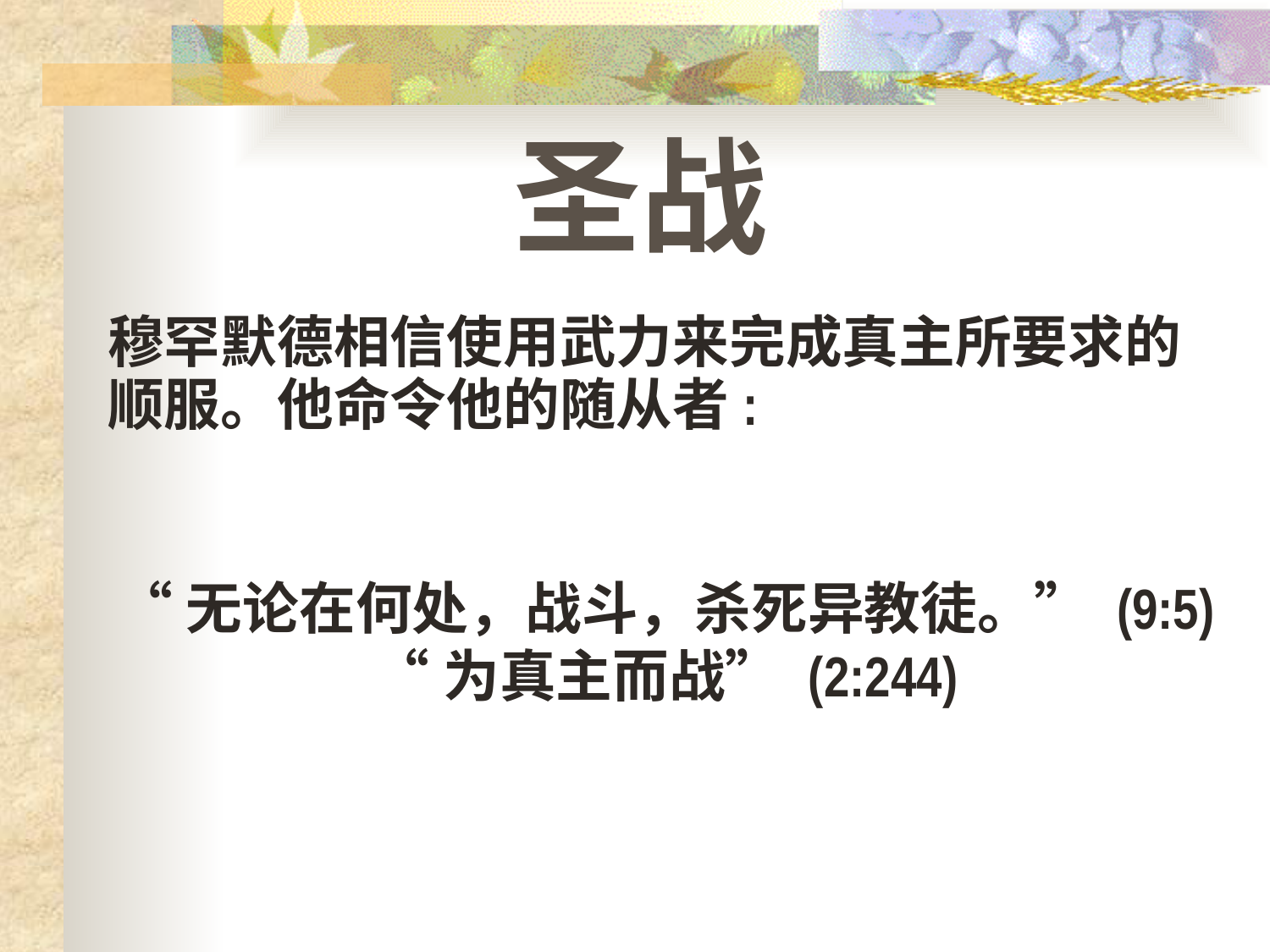

圣战
穆罕默德相信使用武力来完成真主所要求的顺服。他命令他的随从者:

“无论在何处，战斗，杀死异教徒。” (9:5)
 “为真主而战” (2:244)